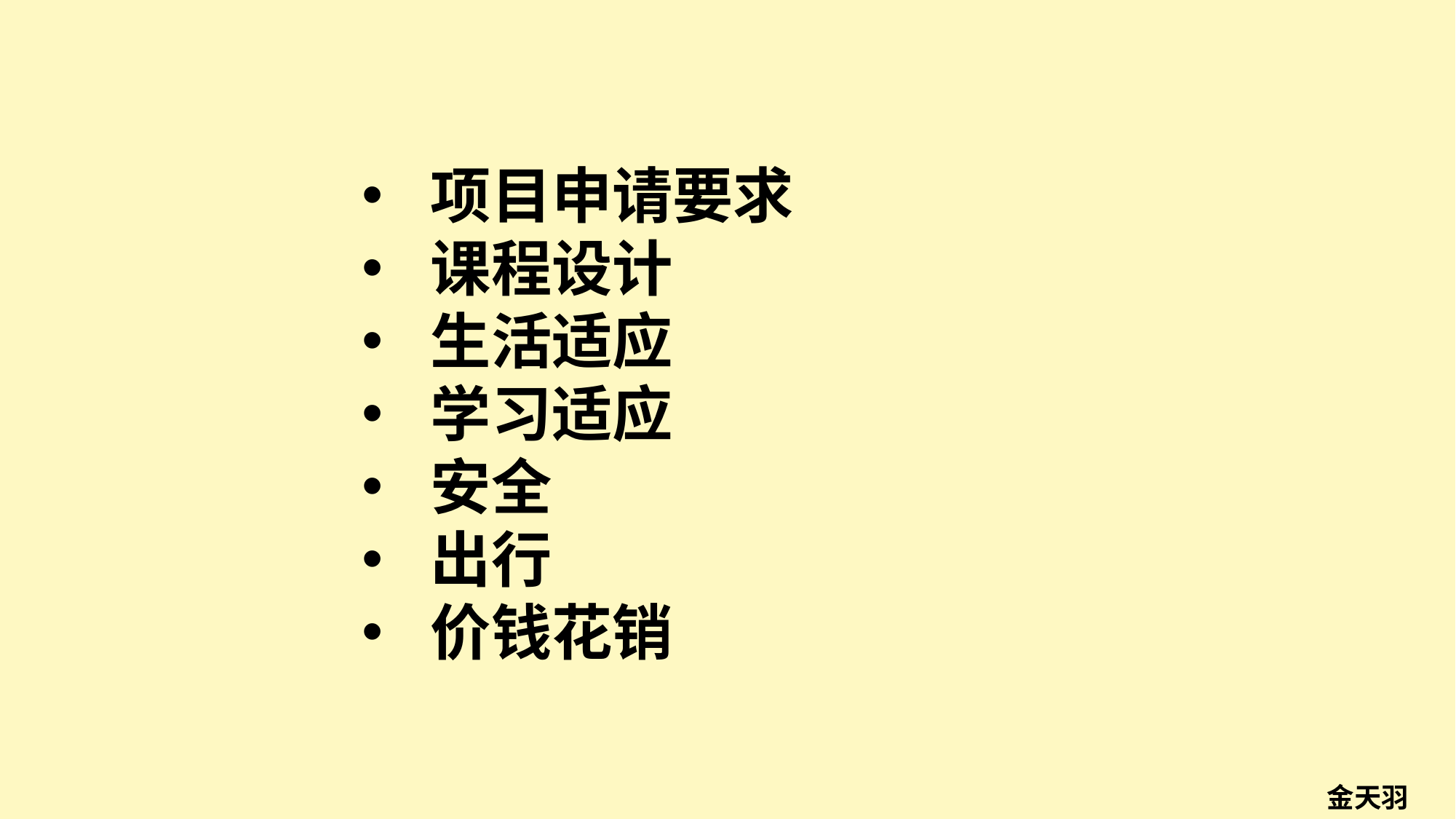

项目申请要求
课程设计
生活适应
学习适应
安全
出行
价钱花销

金天羽